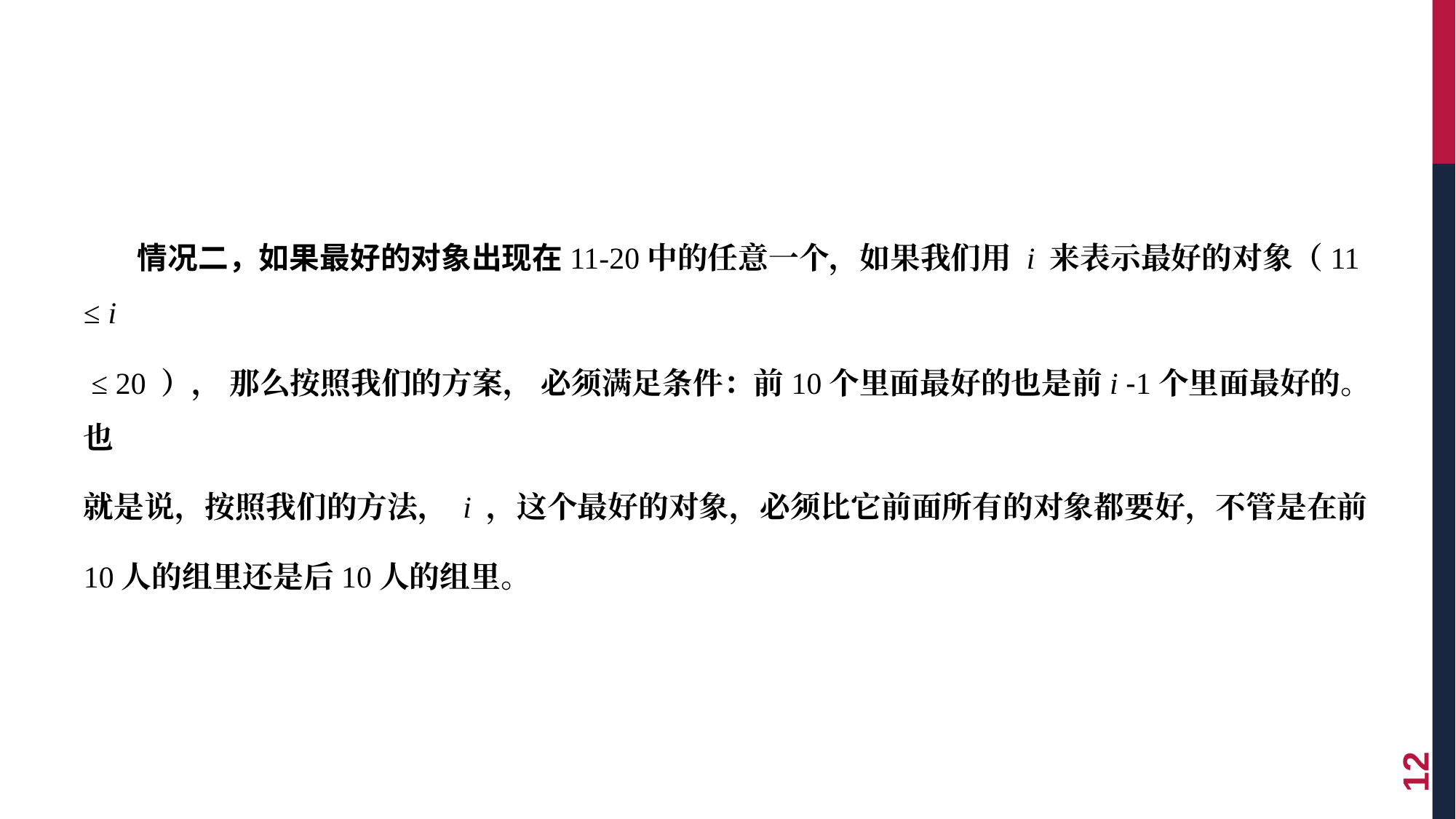

情况二，如果最好的对象出现在11-20中的任意一个，如果我们用 i 来表示最好的对象（11 ≤ i
 ≤ 20 ）， 那么按照我们的方案， 必须满足条件：前10个里面最好的也是前i -1个里面最好的。也
就是说，按照我们的方法， i ，这个最好的对象，必须比它前面所有的对象都要好，不管是在前
10人的组里还是后10人的组里。
12